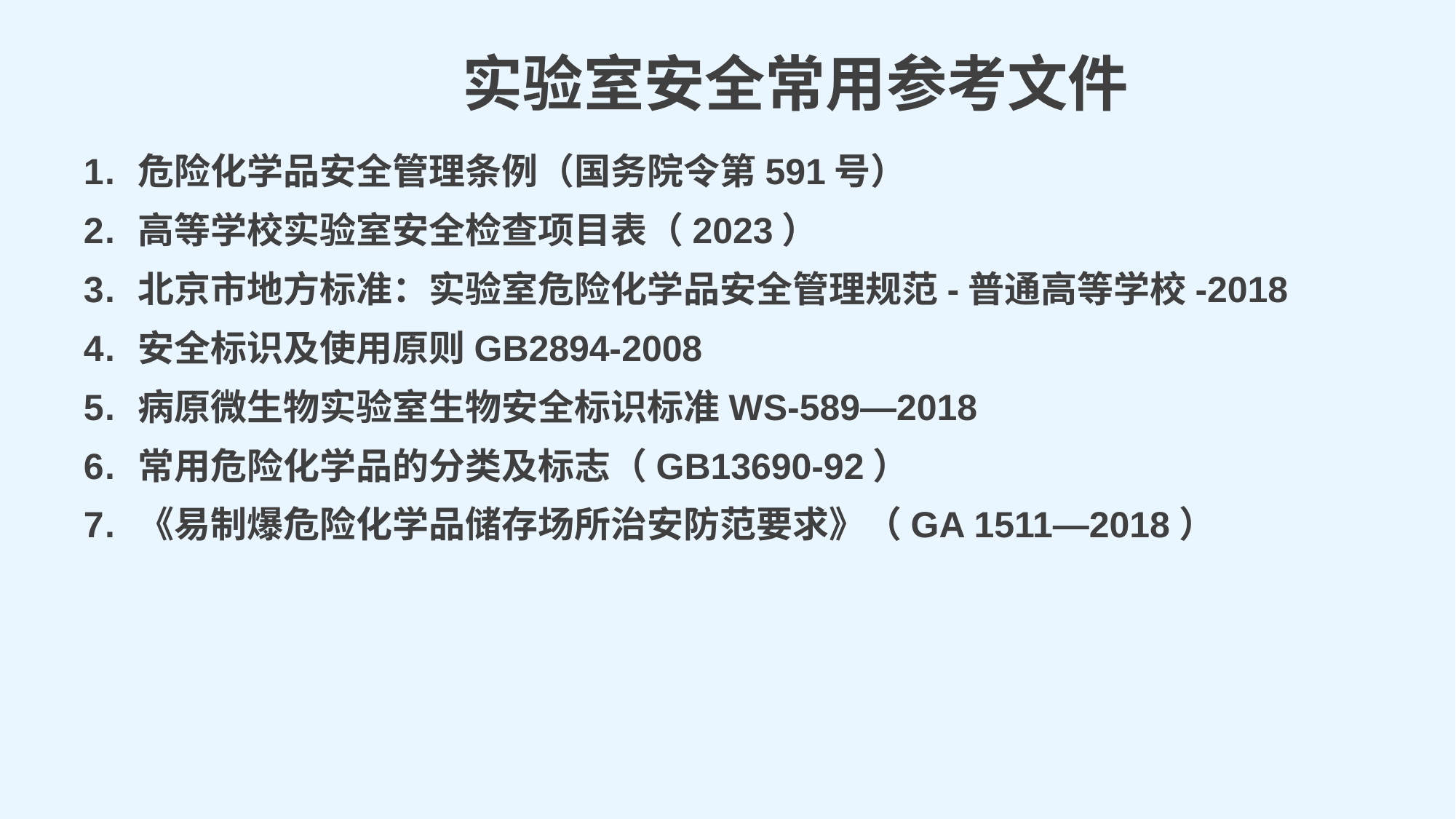

实验室安全常用参考文件
危险化学品安全管理条例（国务院令第591号）
高等学校实验室安全检查项目表（2023）
北京市地方标准：实验室危险化学品安全管理规范-普通高等学校-2018
安全标识及使用原则GB2894-2008
病原微生物实验室生物安全标识标准WS-589—2018
常用危险化学品的分类及标志（GB13690-92）
《易制爆危险化学品储存场所治安防范要求》（GA 1511—2018）